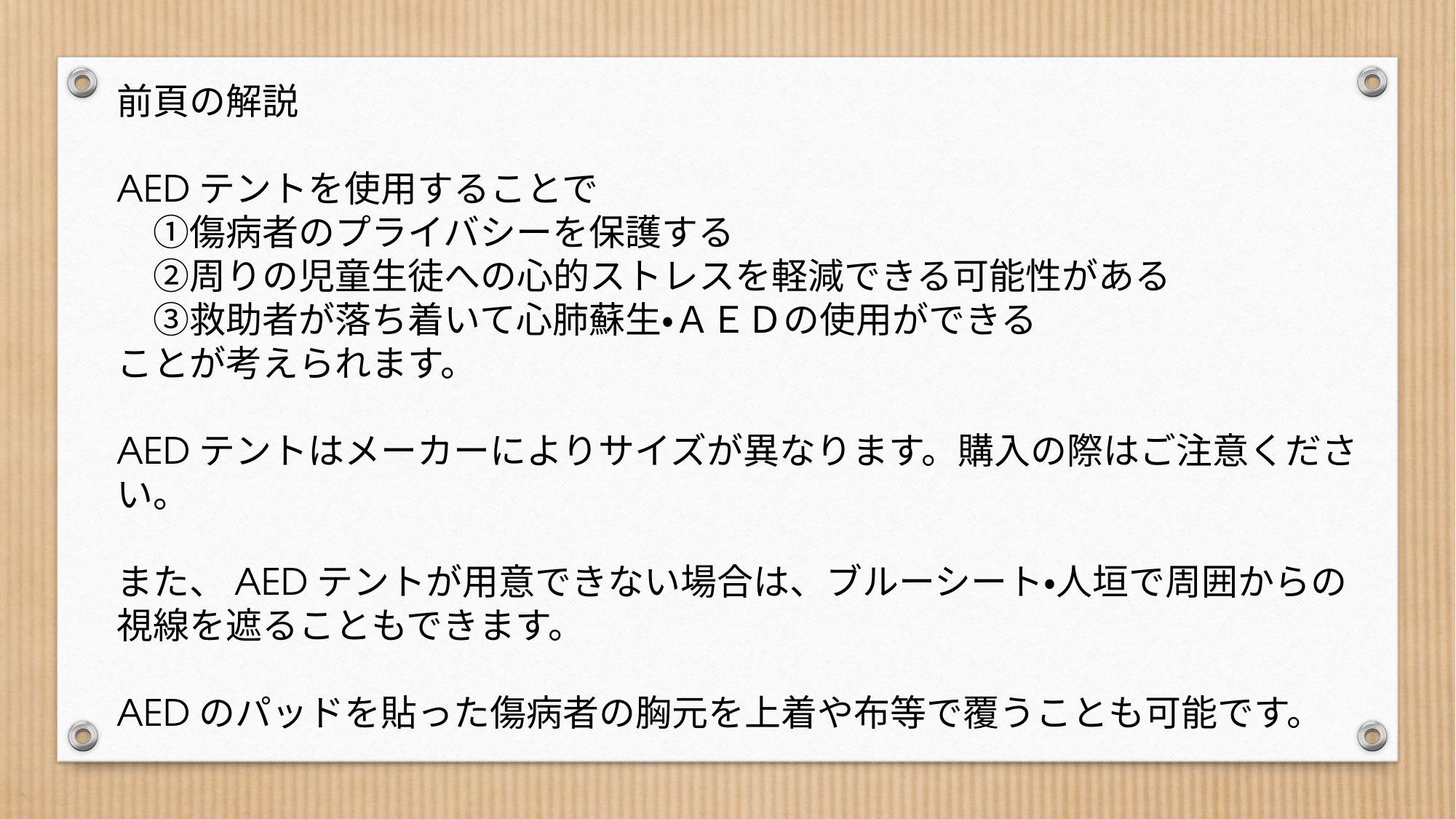

前頁の解説

AEDテントを使用することで
　①傷病者のプライバシーを保護する
　②周りの児童生徒への心的ストレスを軽減できる可能性がある
　③救助者が落ち着いて心肺蘇生・ＡＥＤの使用ができる
ことが考えられます。

AEDテントはメーカーによりサイズが異なります。購入の際はご注意ください。

また、AEDテントが用意できない場合は、ブルーシート・人垣で周囲からの視線を遮ることもできます。

AEDのパッドを貼った傷病者の胸元を上着や布等で覆うことも可能です。